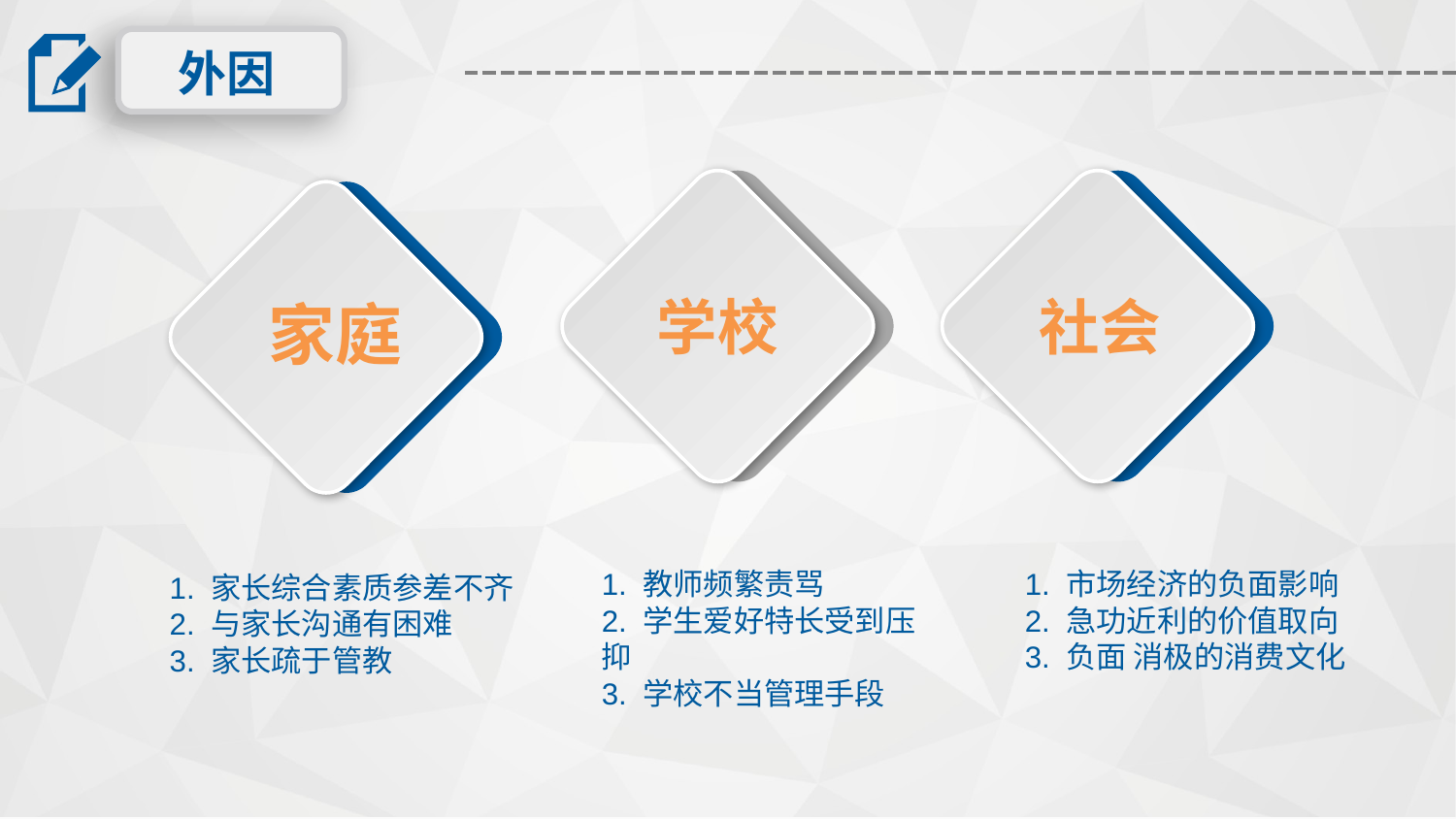

外因

学校

社会

家庭
1. 教师频繁责骂
2. 学生爱好特长受到压抑
3. 学校不当管理手段
1. 市场经济的负面影响
2. 急功近利的价值取向
3. 负面 消极的消费文化
1. 家长综合素质参差不齐
2. 与家长沟通有困难
3. 家长疏于管教